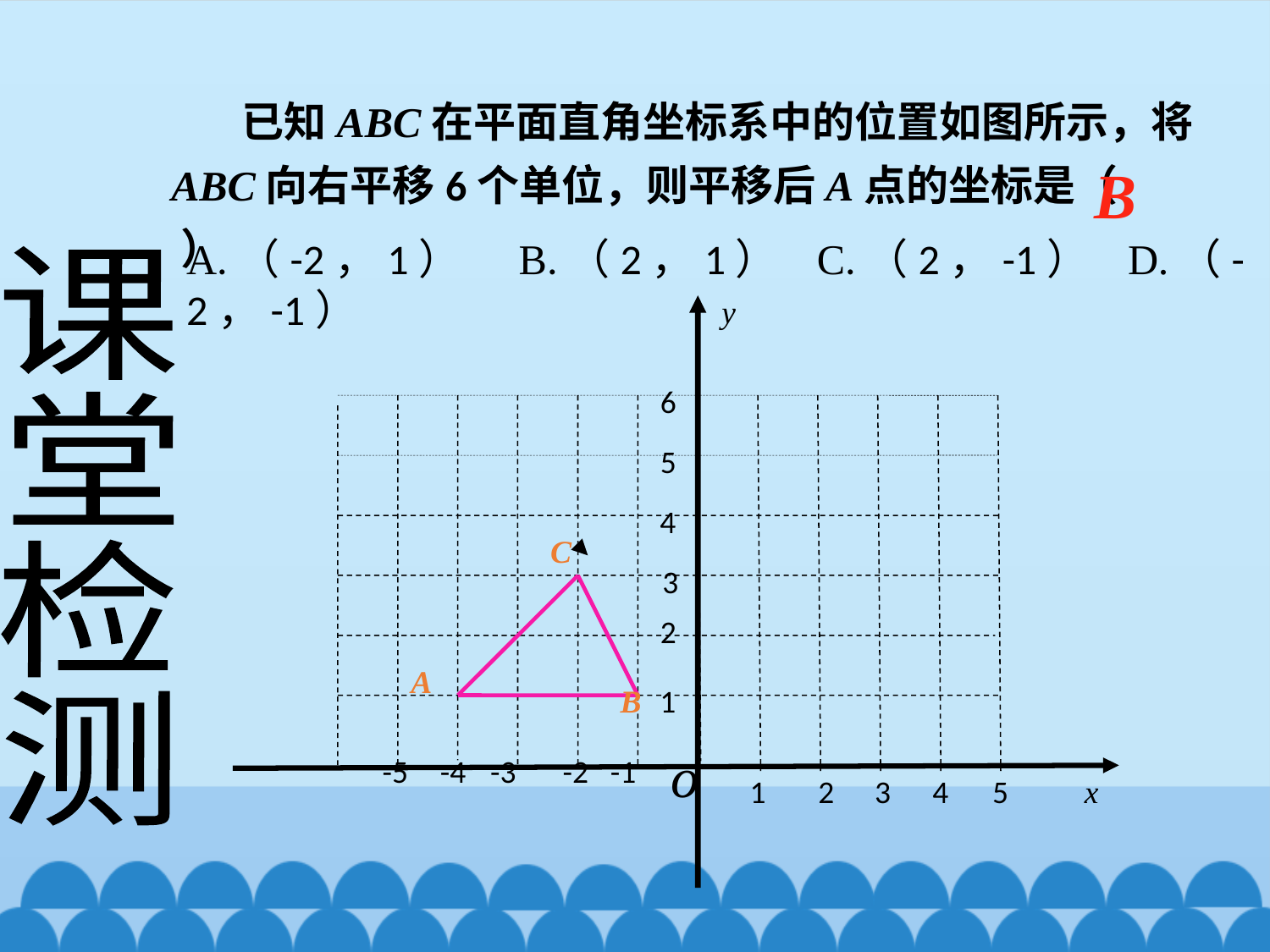

已知ABC在平面直角坐标系中的位置如图所示，将ABC向右平移6个单位，则平移后A点的坐标是（      ）
B
A.（-2，1）     B.（2，1）   C.（2，-1）   D.（-2，-1）
课
堂
检
测
y

6

5

4

C

3

2

A
B
1

o
-5
-4
-3
-2
-1

1
2
3
4
5
x